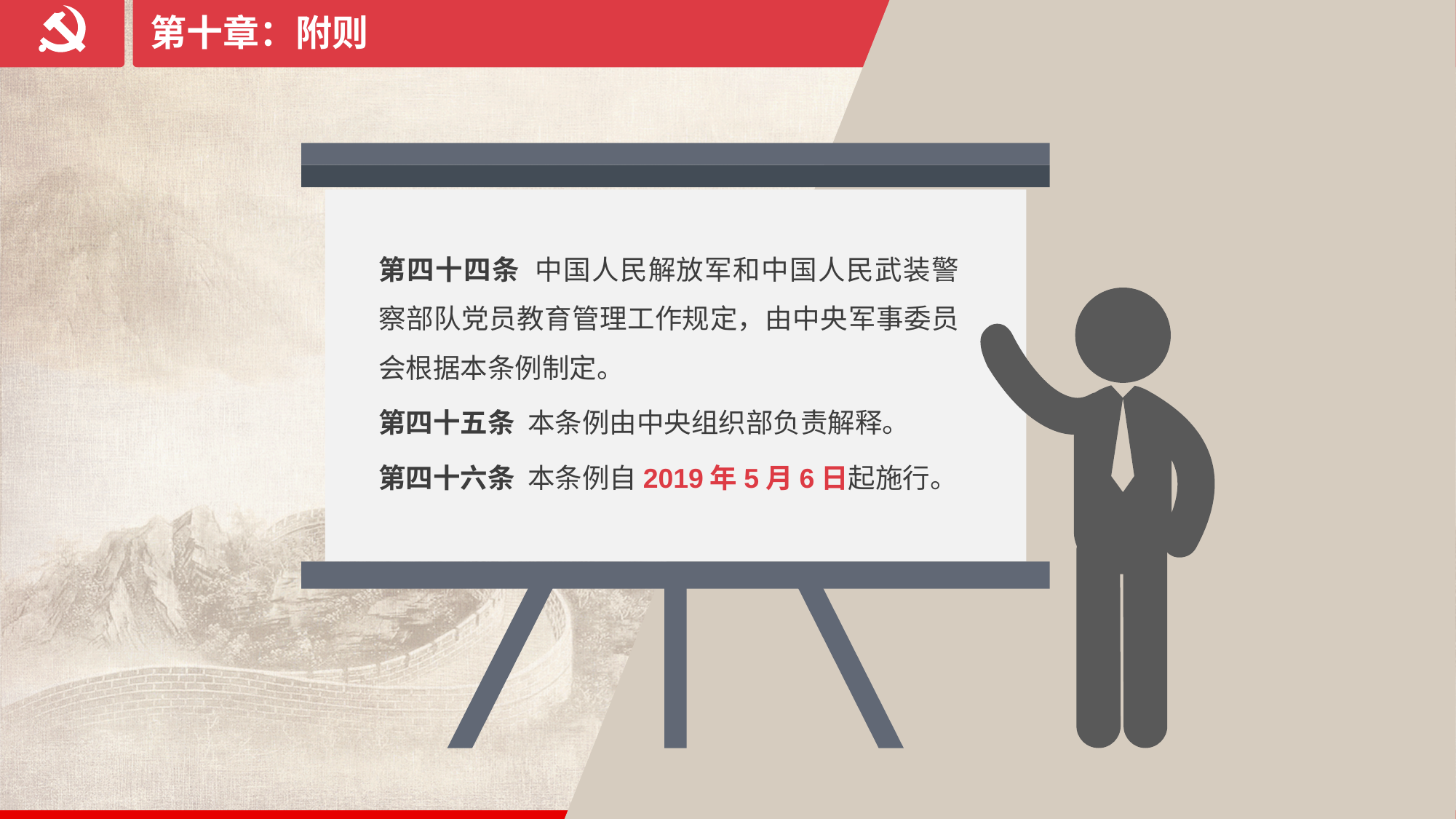

第十章：附则

第四十四条  中国人民解放军和中国人民武装警察部队党员教育管理工作规定，由中央军事委员会根据本条例制定。
第四十五条  本条例由中央组织部负责解释。
第四十六条  本条例自2019年5月6日起施行。